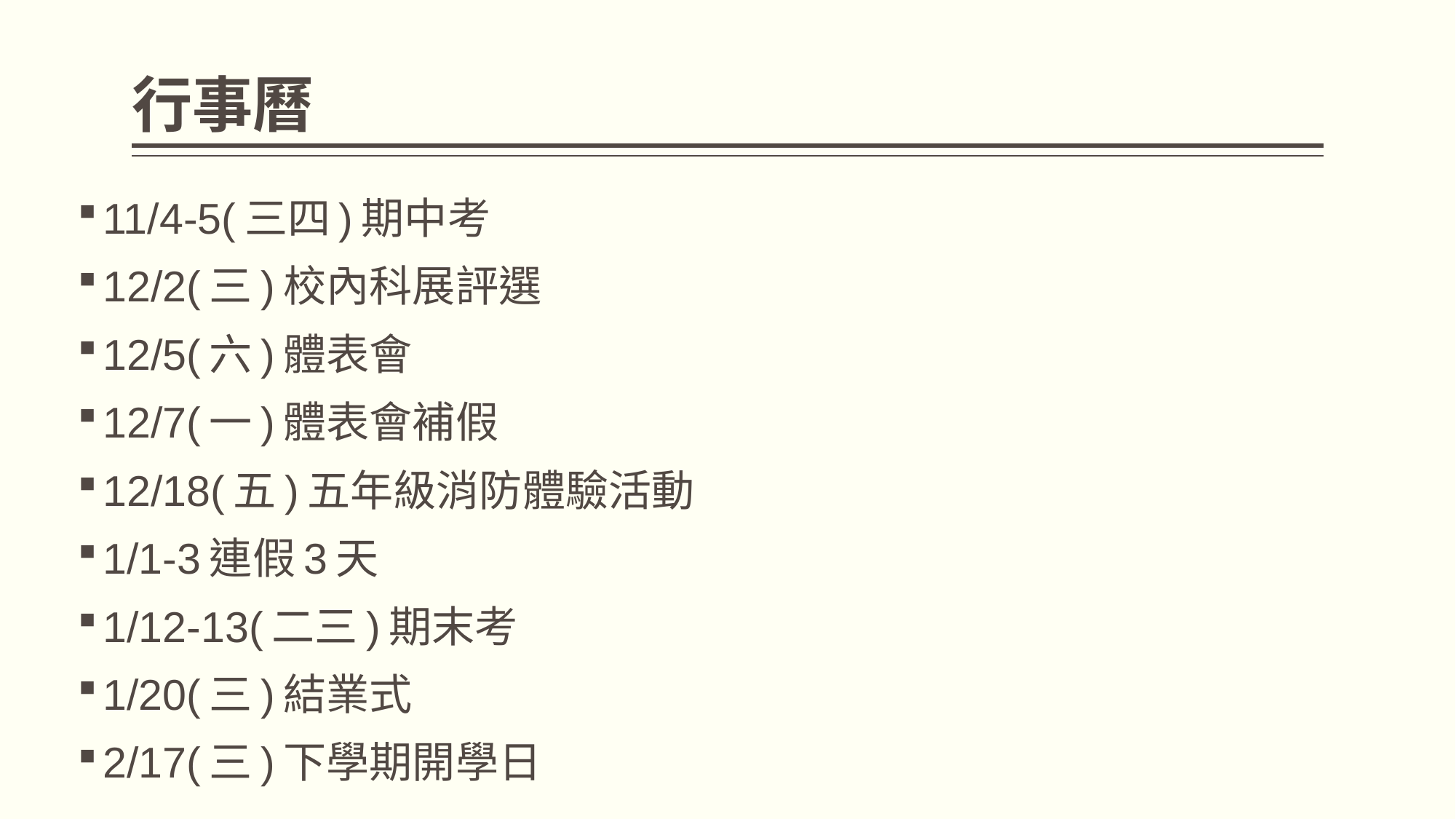

# 行事曆
11/4-5(三四)期中考
12/2(三)校內科展評選
12/5(六)體表會
12/7(一)體表會補假
12/18(五)五年級消防體驗活動
1/1-3連假3天
1/12-13(二三)期末考
1/20(三)結業式
2/17(三)下學期開學日